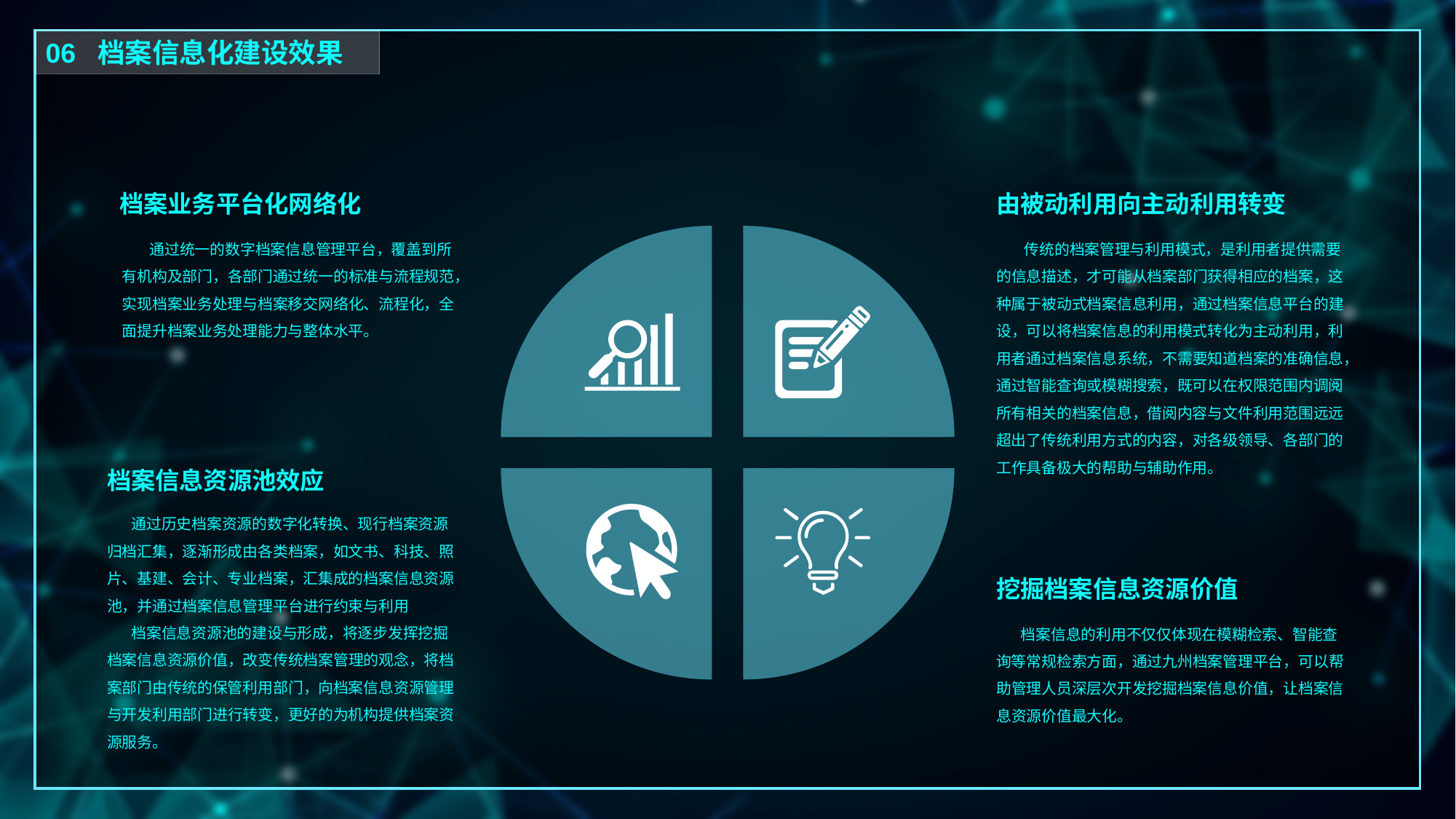

06  档案信息化建设效果
档案业务平台化网络化
       通过统一的数字档案信息管理平台，覆盖到所有机构及部门，各部门通过统一的标准与流程规范，实现档案业务处理与档案移交网络化、流程化，全面提升档案业务处理能力与整体水平。
由被动利用向主动利用转变
       传统的档案管理与利用模式，是利用者提供需要的信息描述，才可能从档案部门获得相应的档案，这种属于被动式档案信息利用，通过档案信息平台的建设，可以将档案信息的利用模式转化为主动利用，利用者通过档案信息系统，不需要知道档案的准确信息，通过智能查询或模糊搜索，既可以在权限范围内调阅所有相关的档案信息，借阅内容与文件利用范围远远超出了传统利用方式的内容，对各级领导、各部门的工作具备极大的帮助与辅助作用。

档案信息资源池效应
      通过历史档案资源的数字化转换、现行档案资源归档汇集，逐渐形成由各类档案，如文书、科技、照片、基建、会计、专业档案，汇集成的档案信息资源池，并通过档案信息管理平台进行约束与利用
      档案信息资源池的建设与形成，将逐步发挥挖掘档案信息资源价值，改变传统档案管理的观念，将档案部门由传统的保管利用部门，向档案信息资源管理与开发利用部门进行转变，更好的为机构提供档案资源服务。
挖掘档案信息资源价值
      档案信息的利用不仅仅体现在模糊检索、智能查询等常规检索方面，通过九州档案管理平台，可以帮助管理人员深层次开发挖掘档案信息价值，让档案信息资源价值最大化。